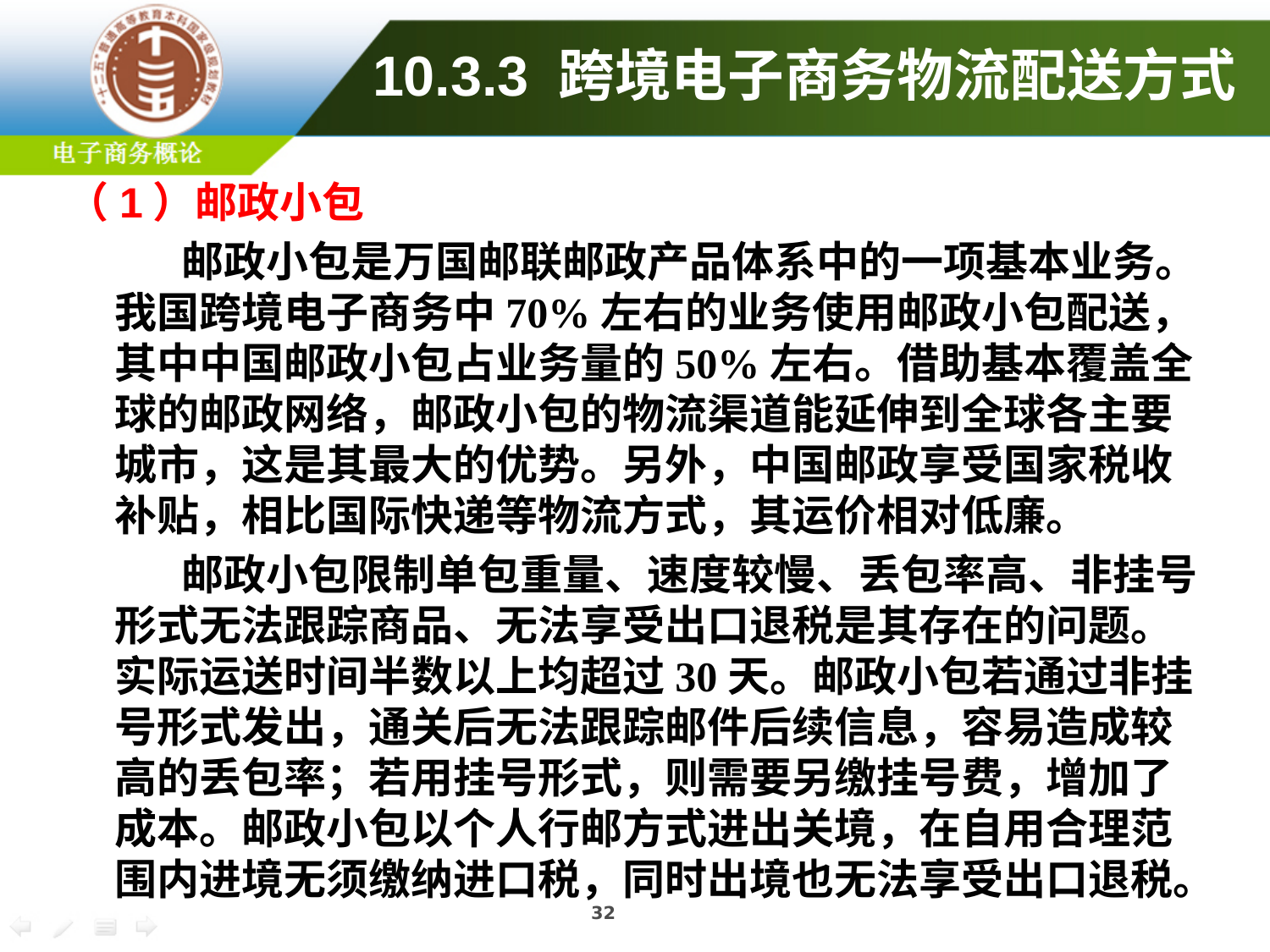

10.3.3 跨境电子商务物流配送方式
（1）邮政小包
           邮政小包是万国邮联邮政产品体系中的一项基本业务。我国跨境电子商务中70%左右的业务使用邮政小包配送，其中中国邮政小包占业务量的50%左右。借助基本覆盖全球的邮政网络，邮政小包的物流渠道能延伸到全球各主要城市，这是其最大的优势。另外，中国邮政享受国家税收补贴，相比国际快递等物流方式，其运价相对低廉。
           邮政小包限制单包重量、速度较慢、丢包率高、非挂号形式无法跟踪商品、无法享受出口退税是其存在的问题。实际运送时间半数以上均超过30天。邮政小包若通过非挂号形式发出，通关后无法跟踪邮件后续信息，容易造成较高的丢包率；若用挂号形式，则需要另缴挂号费，增加了成本。邮政小包以个人行邮方式进出关境，在自用合理范围内进境无须缴纳进口税，同时出境也无法享受出口退税。

32